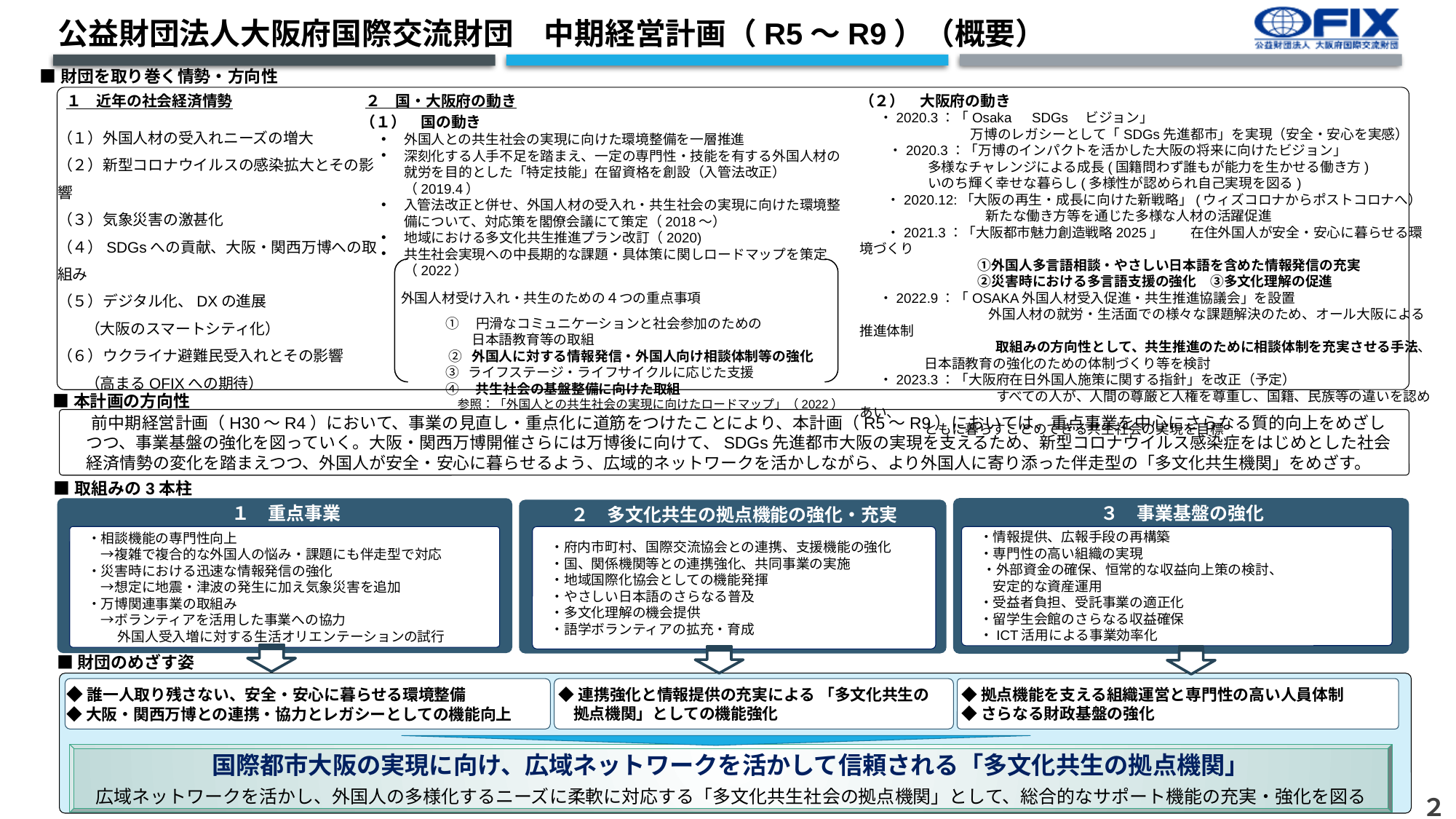

公益財団法人大阪府国際交流財団　中期経営計画（R5～R9）（概要）
■財団を取り巻く情勢・方向性
２　国・大阪府の動き

（１）　国の動き
外国人との共生社会の実現に向けた環境整備を一層推進
深刻化する人手不足を踏まえ、一定の専門性・技能を有する外国人材の就労を目的とした「特定技能」在留資格を創設（入管法改正）（2019.4）
入管法改正と併せ、外国人材の受入れ・共生社会の実現に向けた環境整備について、対応策を閣僚会議にて策定（2018～）
地域における多文化共生推進プラン改訂（2020)
共生社会実現への中長期的な課題・具体策に関しロードマップを策定（2022）

            外国人材受け入れ・共生のための４つの重点事項
　　　　　　 ①　 円滑なコミュニケーションと社会参加のための
　　　　　　　     日本語教育等の取組
 　　　　　　②   外国人に対する情報発信・外国人向け相談体制等の強化
　　　　　　 ③   ライフステージ・ライフサイクルに応じた支援
　　　　　　 ④　 共生社会の基盤整備に向けた取組
	参照：「外国人との共生社会の実現に向けたロードマップ」（2022）

（２）　大阪府の動き
　  ・2020.3：「Osaka　SDGs　ビジョン」
	　　　　 万博のレガシーとして「SDGs先進都市」を実現（安全・安心を実感）
 　　・2020.3：「万博のインパクトを活かした大阪の将来に向けたビジョン」
                     多様なチャレンジによる成長(国籍問わず誰もが能力を生かせる働き方)
                     いのち輝く幸せな暮らし(多様性が認められ自己実現を図る)
　　・2020.12:「大阪の再生・成長に向けた新戦略」(ウィズコロナからポストコロナへ）
　　　　　　　　 　新たな働き方等を通じた多様な人材の活躍促進
　　・2021.3：「大阪都市魅力創造戦略2025」　　在住外国人が安全・安心に暮らせる環境づくり
　 　　　　  　　　①外国人多言語相談・やさしい日本語を含めた情報発信の充実
　　 　　　　  　　②災害時における多言語支援の強化　③多⽂化理解の促進
　  ・2022.9：「OSAKA外国人材受入促進・共生推進協議会」を設置
　　　　　　　  　　外国人材の就労・生活面での様々な課題解決のため、オール大阪による推進体制
　　　　　　　　　　取組みの方向性として、共生推進のために相談体制を充実させる手法、
                    日本語教育の強化のための体制づくり等を検討
　  ・2023.3：「大阪府在日外国人施策に関する指針」を改正（予定）　
　　　　　　　　　　すべての人が、人間の尊厳と人権を尊重し、国籍、民族等の違いを認めあい、
                    ともに暮らすことのできる共生社会の実現を目標
１　近年の社会経済情勢

（１）外国人材の受入れニーズの増大
（２）新型コロナウイルスの感染拡大とその影響
（３）気象災害の激甚化
（４）SDGsへの貢献、大阪・関西万博への取組み
（５）デジタル化、DXの進展
       （大阪のスマートシティ化）
（６）ウクライナ避難民受入れとその影響
       （高まるOFIXへの期待）
■本計画の方向性
　 前中期経営計画（H30～R4）において、事業の見直し・重点化に道筋をつけたことにより、本計画（R5～R9）においては、重点事業を中心にさらなる質的向上をめざしつつ、事業基盤の強化を図っていく。大阪・関西万博開催さらには万博後に向けて、SDGs先進都市大阪の実現を支えるため、新型コロナウイルス感染症をはじめとした社会経済情勢の変化を踏まえつつ、外国人が安全・安心に暮らせるよう、広域的ネットワークを活かしながら、より外国人に寄り添った伴走型の「多文化共生機関」をめざす。
■取組みの3本柱
１　重点事業

３　事業基盤の強化

２　多文化共生の拠点機能の強化・充実

　・相談機能の専門性向上
　　→複雑で複合的な外国人の悩み・課題にも伴走型で対応
　・災害時における迅速な情報発信の強化
　　→想定に地震・津波の発生に加え気象災害を追加
　・万博関連事業の取組み
　　→ボランティアを活用した事業への協力
　　　 外国人受入増に対する生活オリエンテーションの試行
　・府内市町村、国際交流協会との連携、支援機能の強化
　・国、関係機関等との連携強化、共同事業の実施
　・地域国際化協会としての機能発揮
　・やさしい日本語のさらなる普及
　・多文化理解の機会提供
　・語学ボランティアの拡充・育成
　・情報提供、広報手段の再構築
　・専門性の高い組織の実現
　 ・外部資金の確保、恒常的な収益向上策の検討、
　　安定的な資産運用
　・受益者負担、受託事業の適正化
　・留学生会館のさらなる収益確保
　・ICT活用による事業効率化

■財団のめざす姿

◆誰一人取り残さない、安全・安心に暮らせる環境整備
◆大阪・関西万博との連携・協力とレガシーとしての機能向上
◆連携強化と情報提供の充実による 「多文化共生の
   拠点機関」としての機能強化
◆拠点機能を支える組織運営と専門性の高い人員体制
◆さらなる財政基盤の強化

国際都市大阪の実現に向け、広域ネットワークを活かして信頼される「多文化共生の拠点機関」
広域ネットワークを活かし、外国人の多様化するニーズに柔軟に対応する「多文化共生社会の拠点機関」として、総合的なサポート機能の充実・強化を図る
２